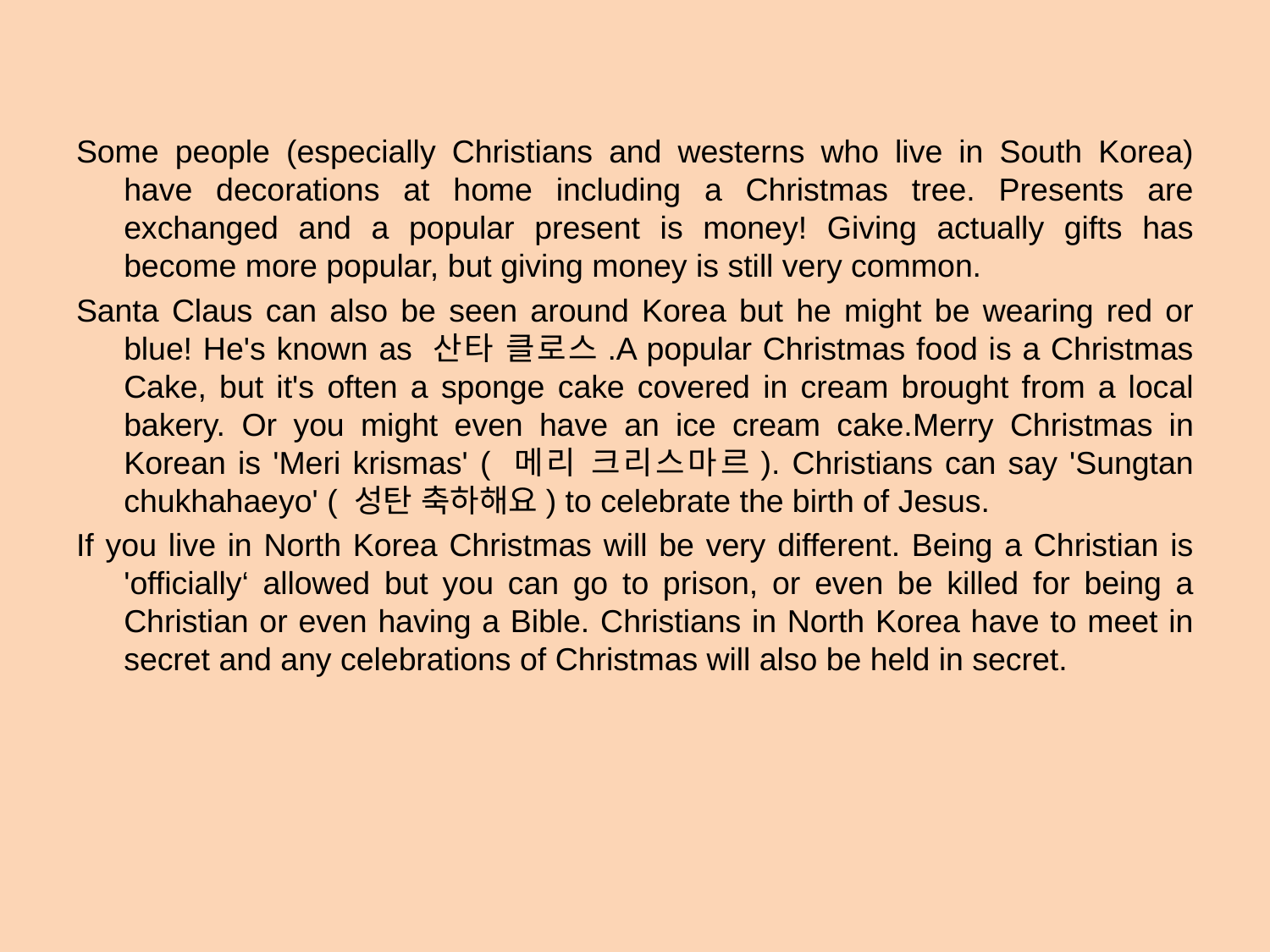

Some people (especially Christians and westerns who live in South Korea) have decorations at home including a Christmas tree. Presents are exchanged and a popular present is money! Giving actually gifts has become more popular, but giving money is still very common.
Santa Claus can also be seen around Korea but he might be wearing red or blue! He's known as 산타 클로스.A popular Christmas food is a Christmas Cake, but it's often a sponge cake covered in cream brought from a local bakery. Or you might even have an ice cream cake.Merry Christmas in Korean is 'Meri krismas' ( 메리 크리스마르). Christians can say 'Sungtan chukhahaeyo' ( 성탄 축하해요) to celebrate the birth of Jesus.
If you live in North Korea Christmas will be very different. Being a Christian is 'officially‘ allowed but you can go to prison, or even be killed for being a Christian or even having a Bible. Christians in North Korea have to meet in secret and any celebrations of Christmas will also be held in secret.